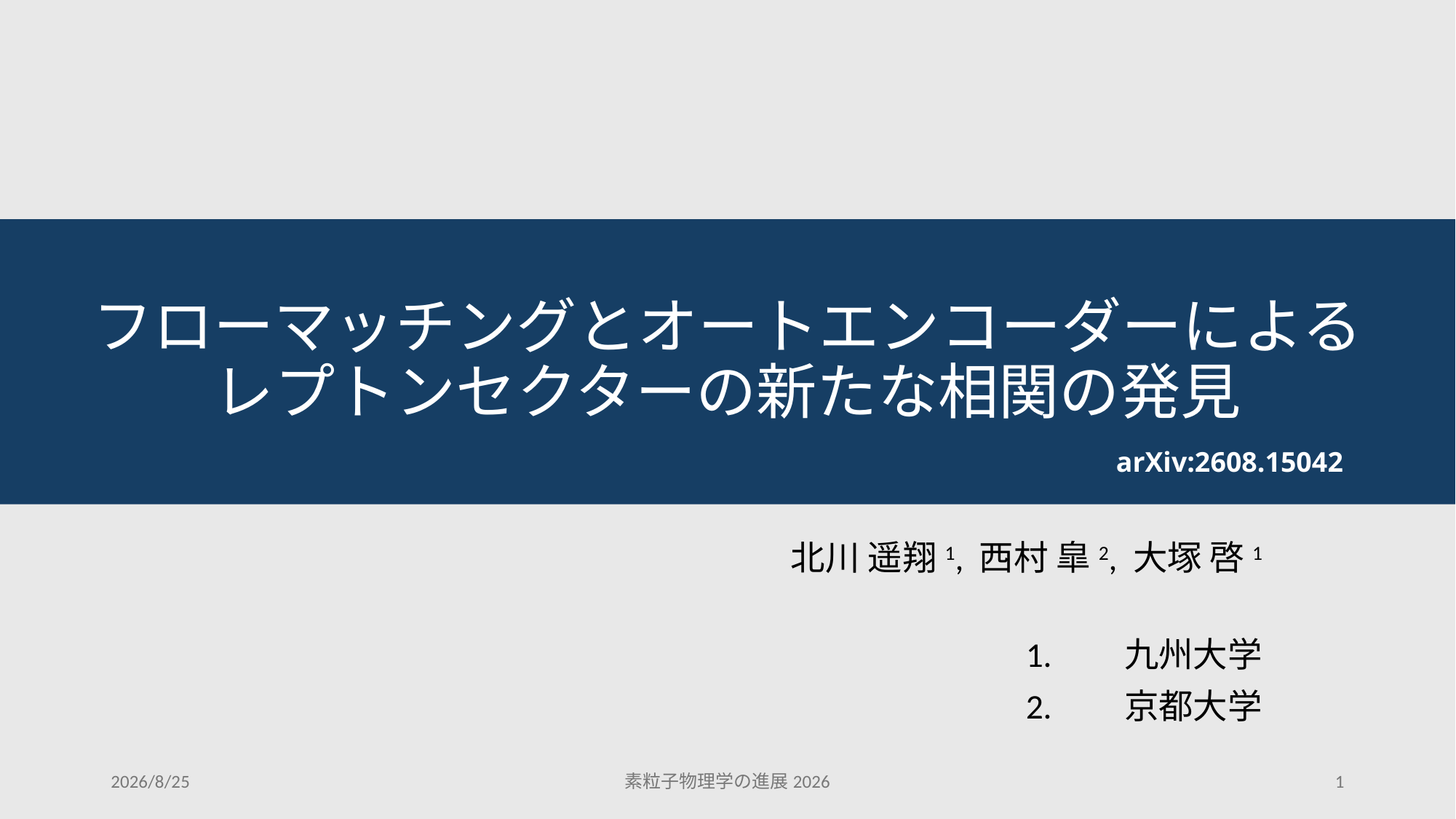

# フローマッチングとオートエンコーダーによる レプトンセクターの新たな相関の発見
arXiv:2608.15042
北川 遥翔1, 西村 皐2, 大塚 啓1

九州大学
京都大学

2026/8/25
素粒子物理学の進展2026
1